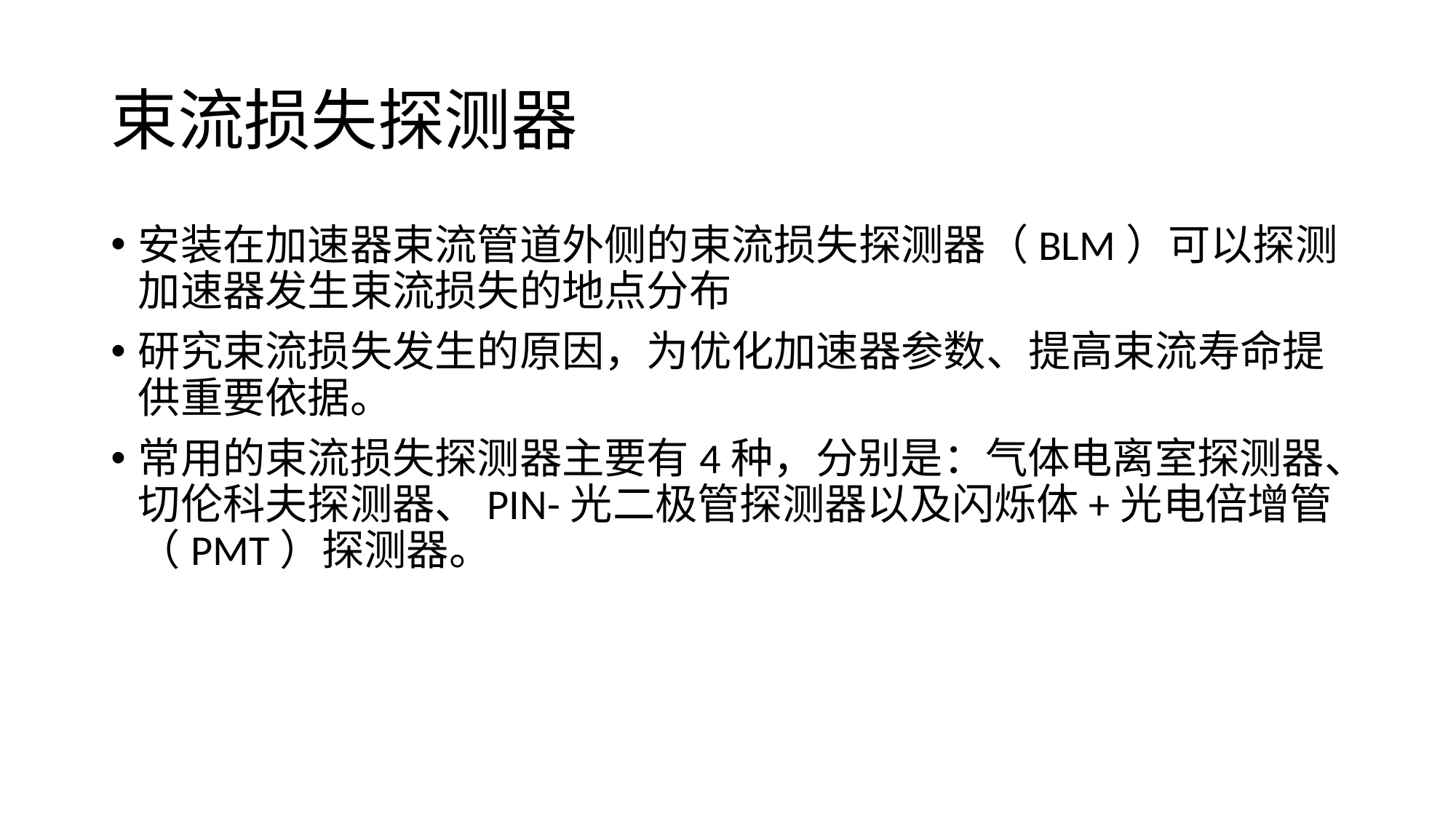

# 束流损失探测器
安装在加速器束流管道外侧的束流损失探测器（BLM）可以探测加速器发生束流损失的地点分布
研究束流损失发生的原因，为优化加速器参数、提高束流寿命提供重要依据。
常用的束流损失探测器主要有4种，分别是：气体电离室探测器、切伦科夫探测器、PIN-光二极管探测器以及闪烁体+光电倍增管（PMT）探测器。